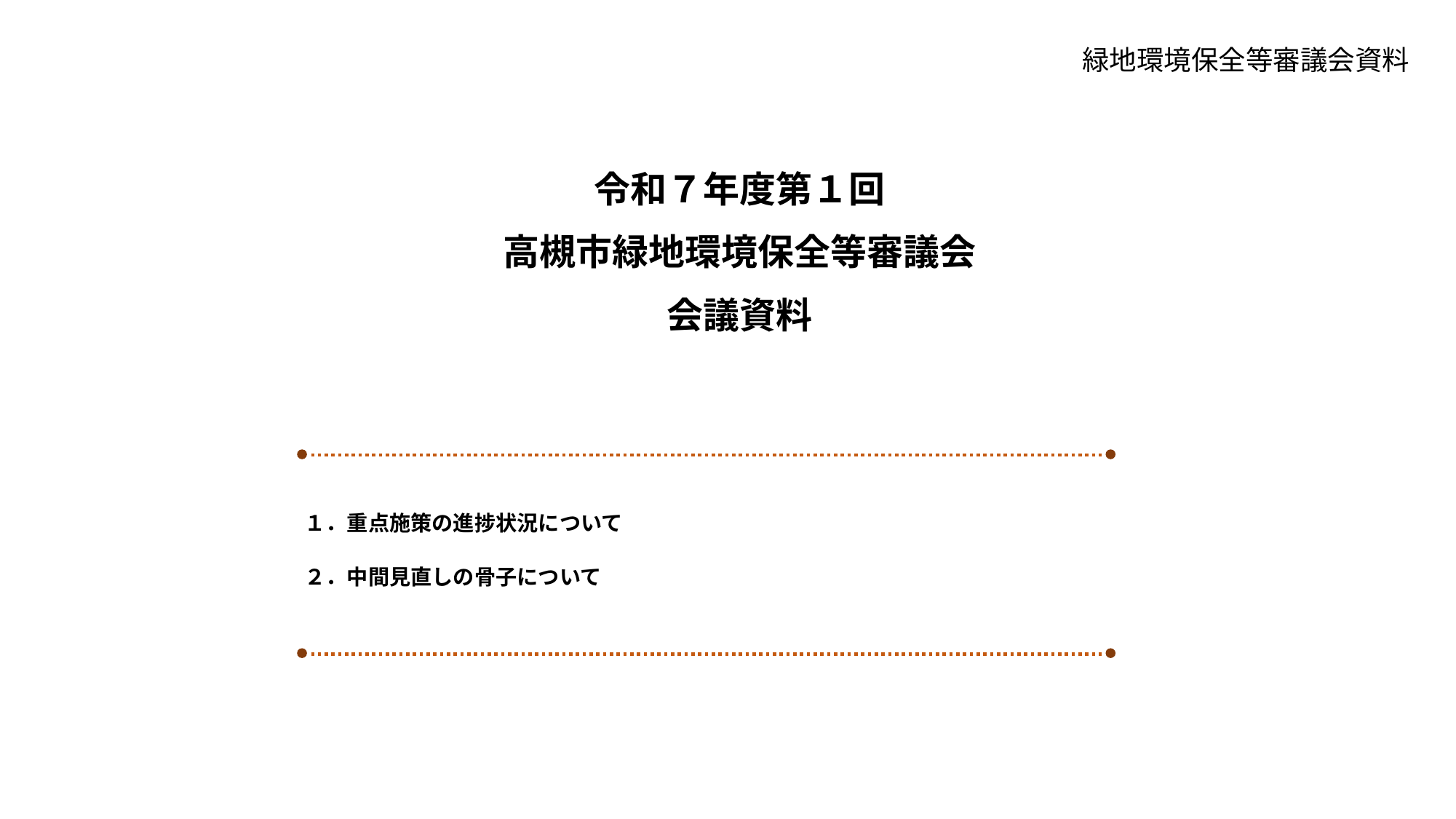

緑地環境保全等審議会資料
令和７年度第１回

高槻市緑地環境保全等審議会

会議資料

１．重点施策の進捗状況について

２．中間見直しの骨子について